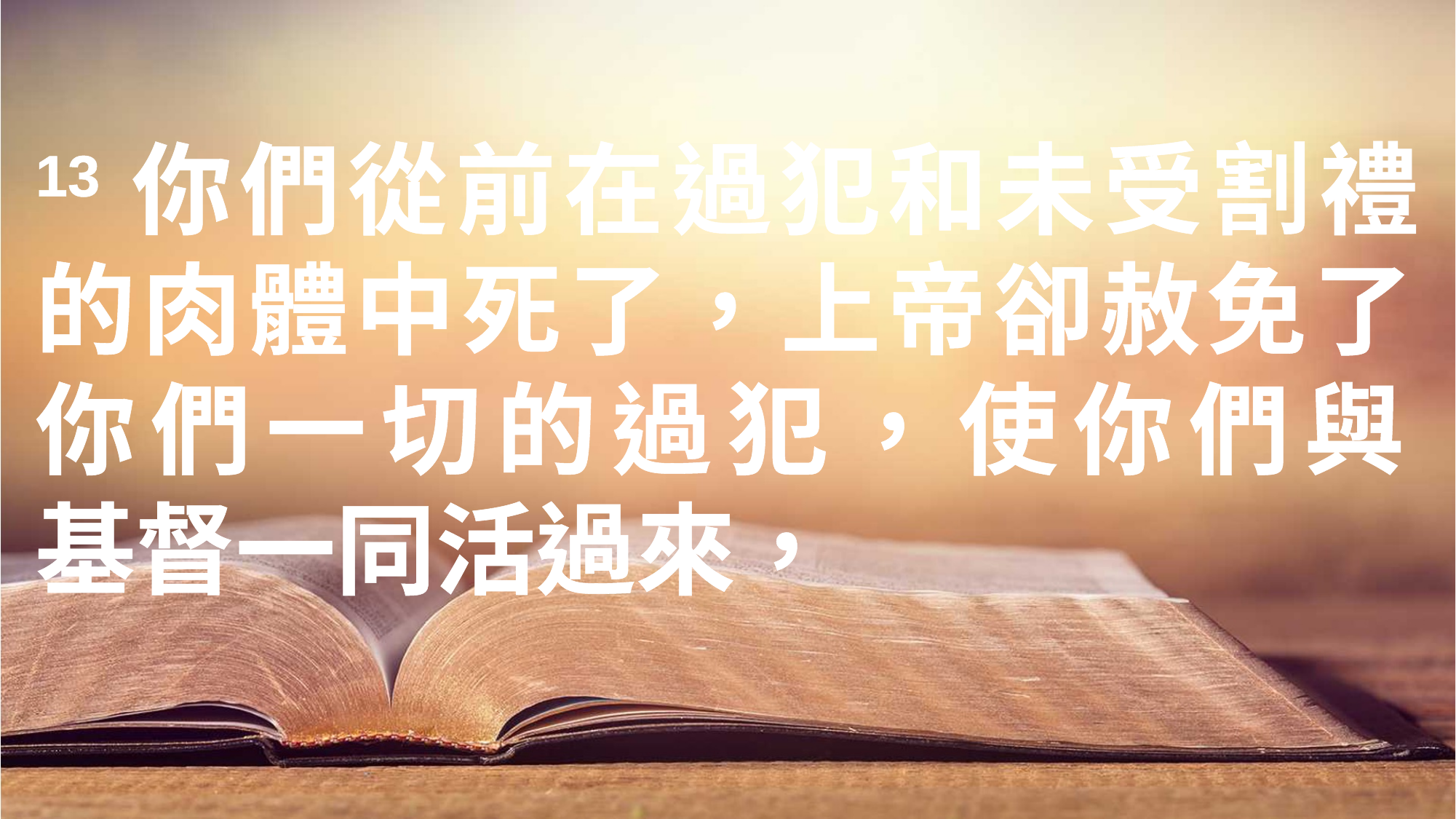

13你們從前在過犯和未受割禮的肉體中死了，上帝卻赦免了
你們一切的過犯，使你們與
基督一同活過來，